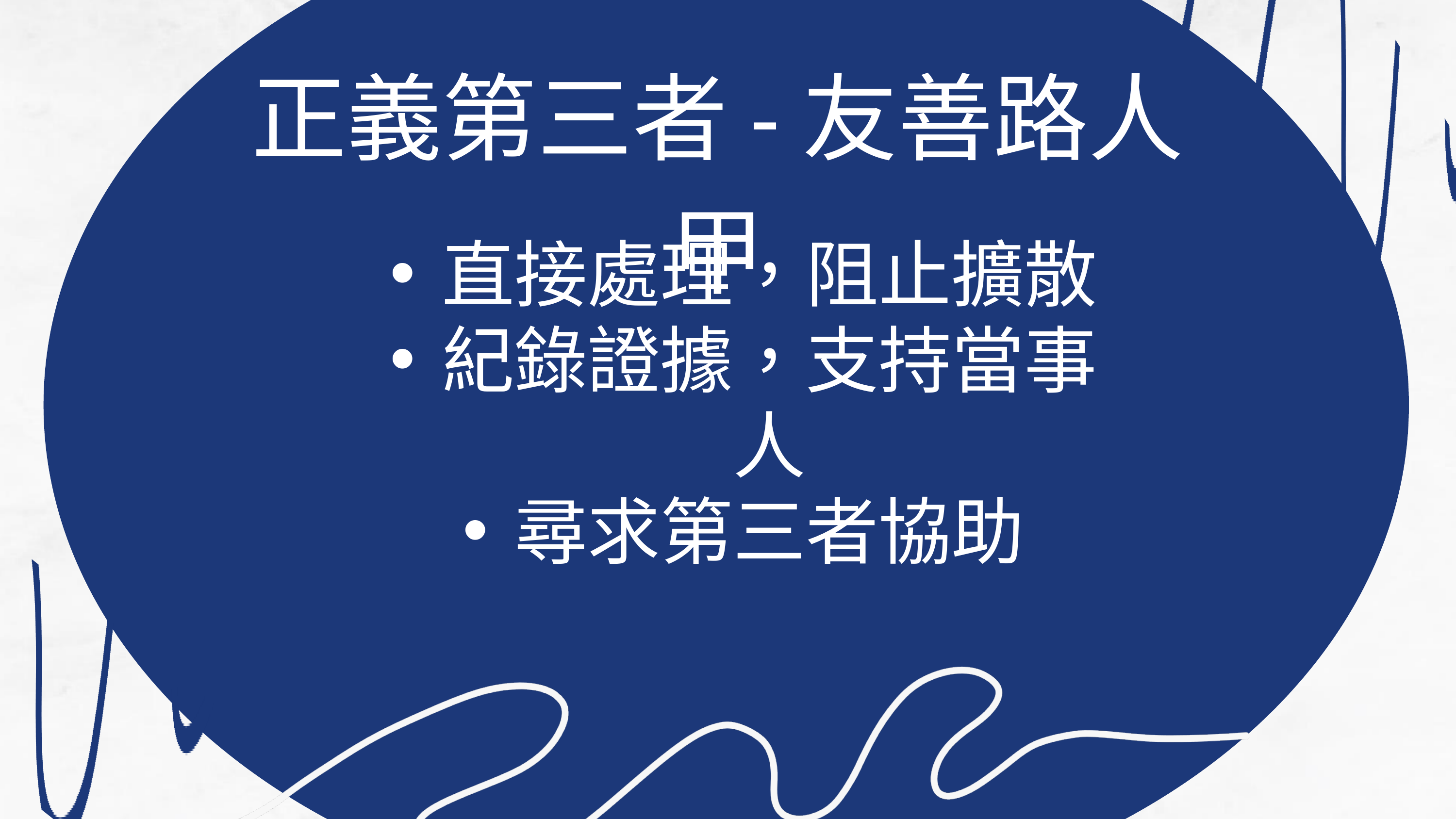

正義第三者-友善路人甲
直接處理，阻止擴散
紀錄證據，支持當事人
尋求第三者協助